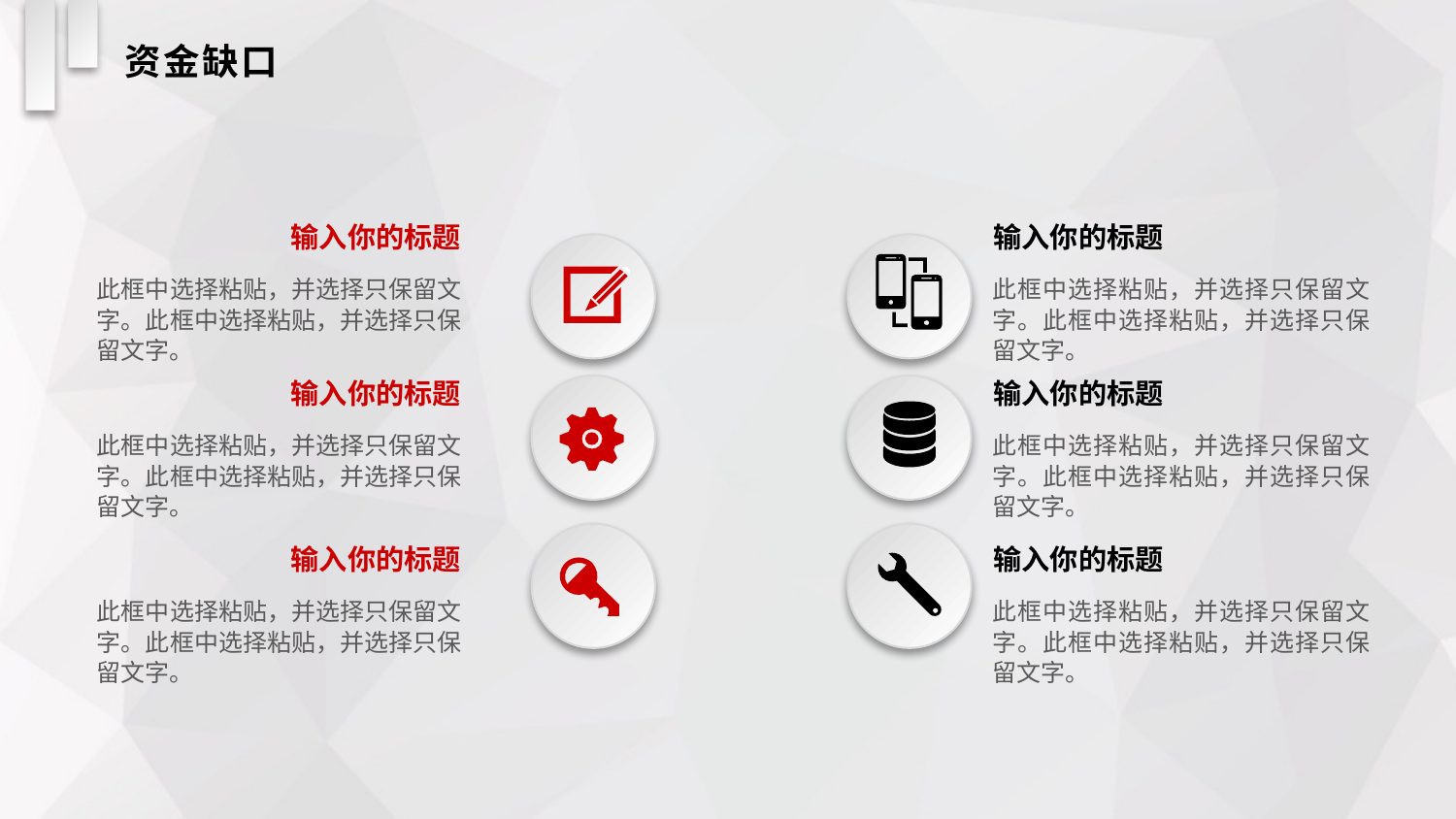

资金缺口
输入你的标题
此框中选择粘贴，并选择只保留文字。此框中选择粘贴，并选择只保留文字。
输入你的标题
此框中选择粘贴，并选择只保留文字。此框中选择粘贴，并选择只保留文字。

输入你的标题
此框中选择粘贴，并选择只保留文字。此框中选择粘贴，并选择只保留文字。
输入你的标题
此框中选择粘贴，并选择只保留文字。此框中选择粘贴，并选择只保留文字。

输入你的标题
此框中选择粘贴，并选择只保留文字。此框中选择粘贴，并选择只保留文字。
输入你的标题
此框中选择粘贴，并选择只保留文字。此框中选择粘贴，并选择只保留文字。